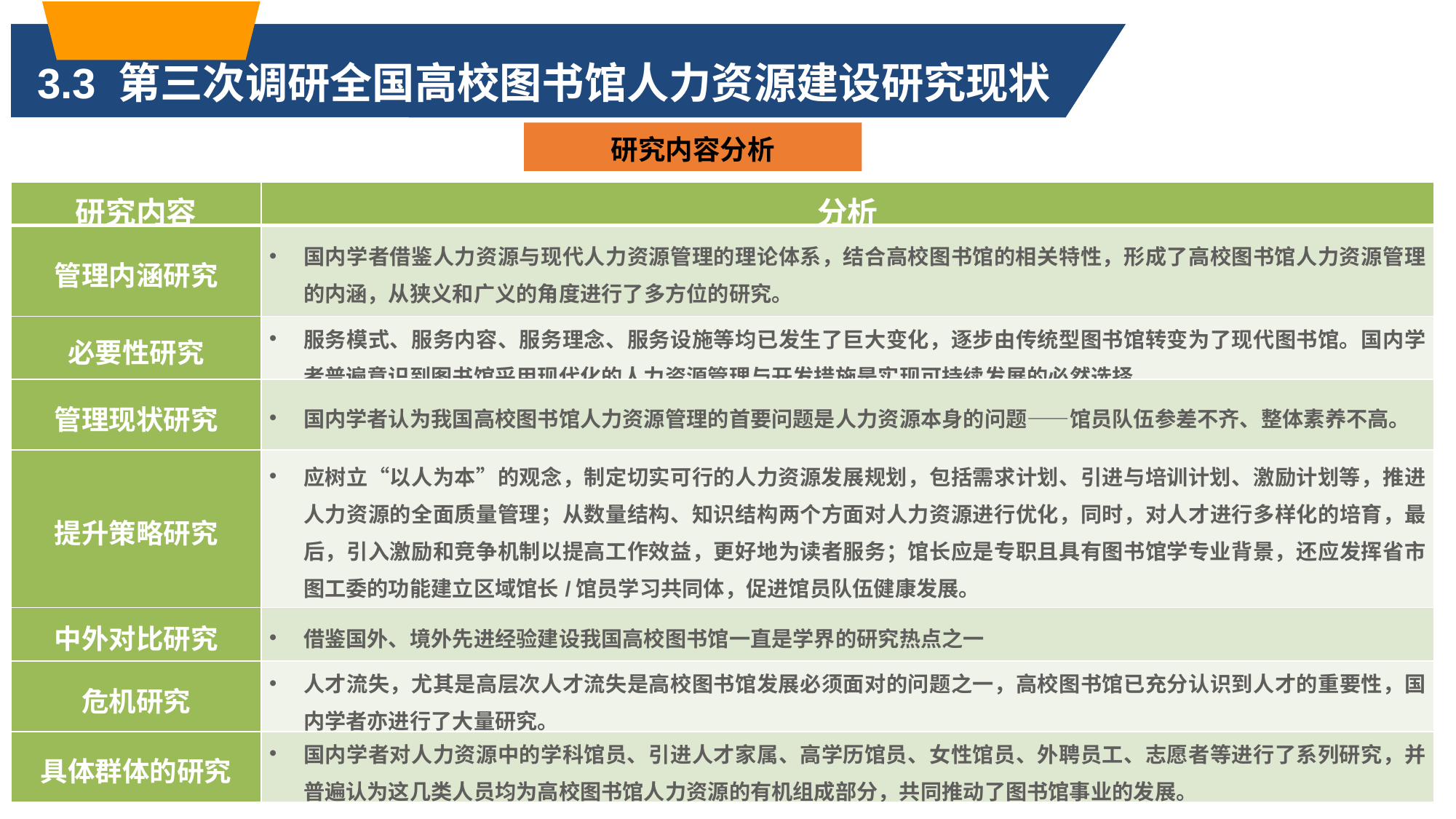

3.3 第三次调研全国高校图书馆人力资源建设研究现状
研究内容分析
| 研究内容 | 分析 |
| --- | --- |
| 管理内涵研究 | 国内学者借鉴人力资源与现代人力资源管理的理论体系，结合高校图书馆的相关特性，形成了高校图书馆人力资源管理的内涵，从狭义和广义的角度进行了多方位的研究。 |
| 必要性研究 | 服务模式、服务内容、服务理念、服务设施等均已发生了巨大变化，逐步由传统型图书馆转变为了现代图书馆。国内学者普遍意识到图书馆采用现代化的人力资源管理与开发措施是实现可持续发展的必然选择。 |
| 管理现状研究 | 国内学者认为我国高校图书馆人力资源管理的首要问题是人力资源本身的问题——馆员队伍参差不齐、整体素养不高。 |
| 提升策略研究 | 应树立“以人为本”的观念，制定切实可行的人力资源发展规划，包括需求计划、引进与培训计划、激励计划等，推进人力资源的全面质量管理；从数量结构、知识结构两个方面对人力资源进行优化，同时，对人才进行多样化的培育，最后，引入激励和竞争机制以提高工作效益，更好地为读者服务；馆长应是专职且具有图书馆学专业背景，还应发挥省市图工委的功能建立区域馆长/馆员学习共同体，促进馆员队伍健康发展。 |
| 中外对比研究 | 借鉴国外、境外先进经验建设我国高校图书馆一直是学界的研究热点之一 |
| 危机研究 | 人才流失，尤其是高层次人才流失是高校图书馆发展必须面对的问题之一，高校图书馆已充分认识到人才的重要性，国内学者亦进行了大量研究。 |
| 具体群体的研究 | 国内学者对人力资源中的学科馆员、引进人才家属、高学历馆员、女性馆员、外聘员工、志愿者等进行了系列研究，并普遍认为这几类人员均为高校图书馆人力资源的有机组成部分，共同推动了图书馆事业的发展。 |